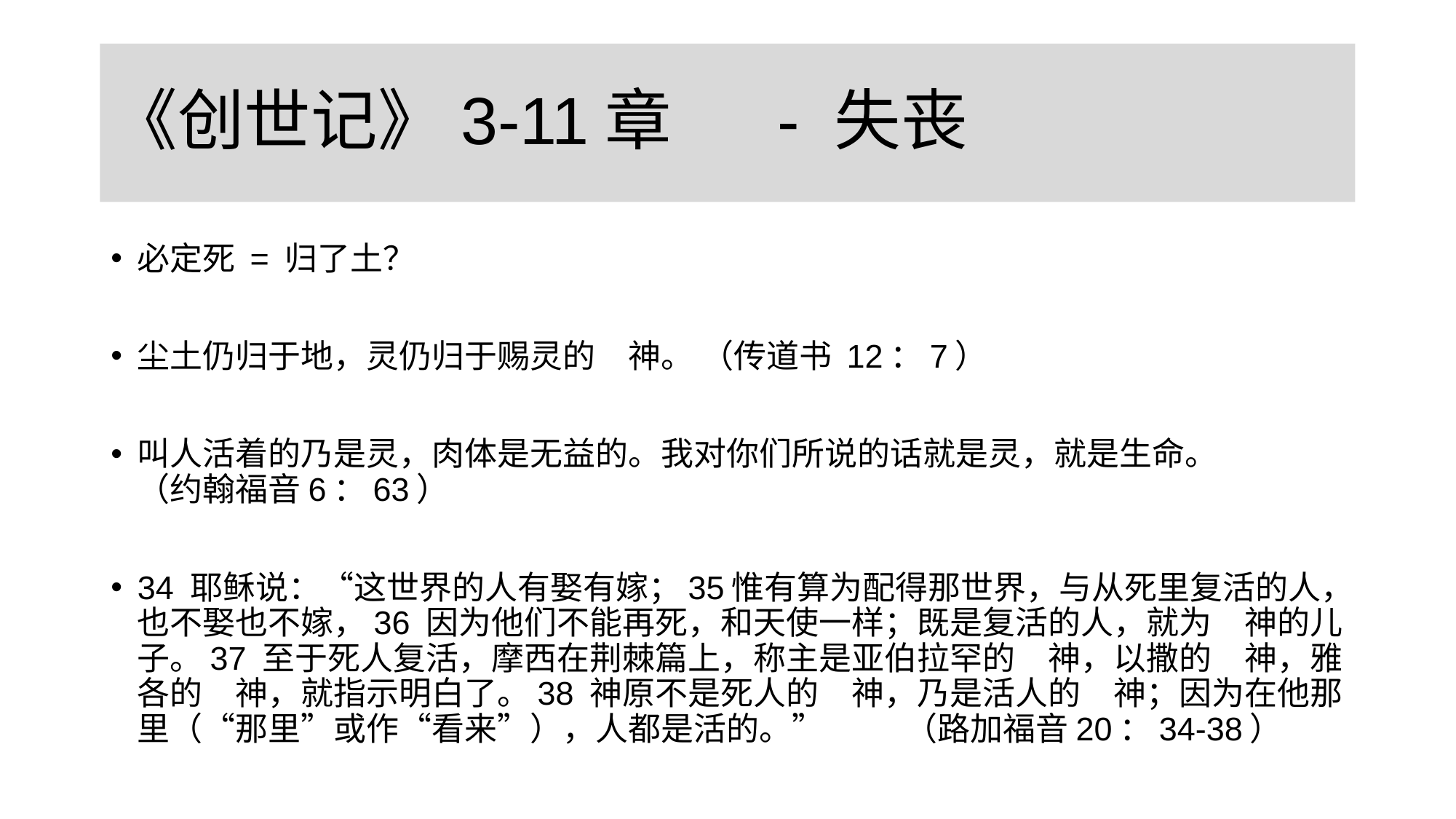

# 《创世记》3-11章      - 失丧

必定死 = 归了土？

尘土仍归于地，灵仍归于赐灵的　神。 （传道书 12：7）

叫人活着的乃是灵，肉体是无益的。我对你们所说的话就是灵，就是生命。                  （约翰福音6：63）

34 耶稣说：“这世界的人有娶有嫁；35惟有算为配得那世界，与从死里复活的人，也不娶也不嫁，36 因为他们不能再死，和天使一样；既是复活的人，就为　神的儿子。37 至于死人复活，摩西在荆棘篇上，称主是亚伯拉罕的　神，以撒的　神，雅各的　神，就指示明白了。38 神原不是死人的　神，乃是活人的　神；因为在他那里（“那里”或作“看来”），人都是活的。”           （路加福音20：34-38）